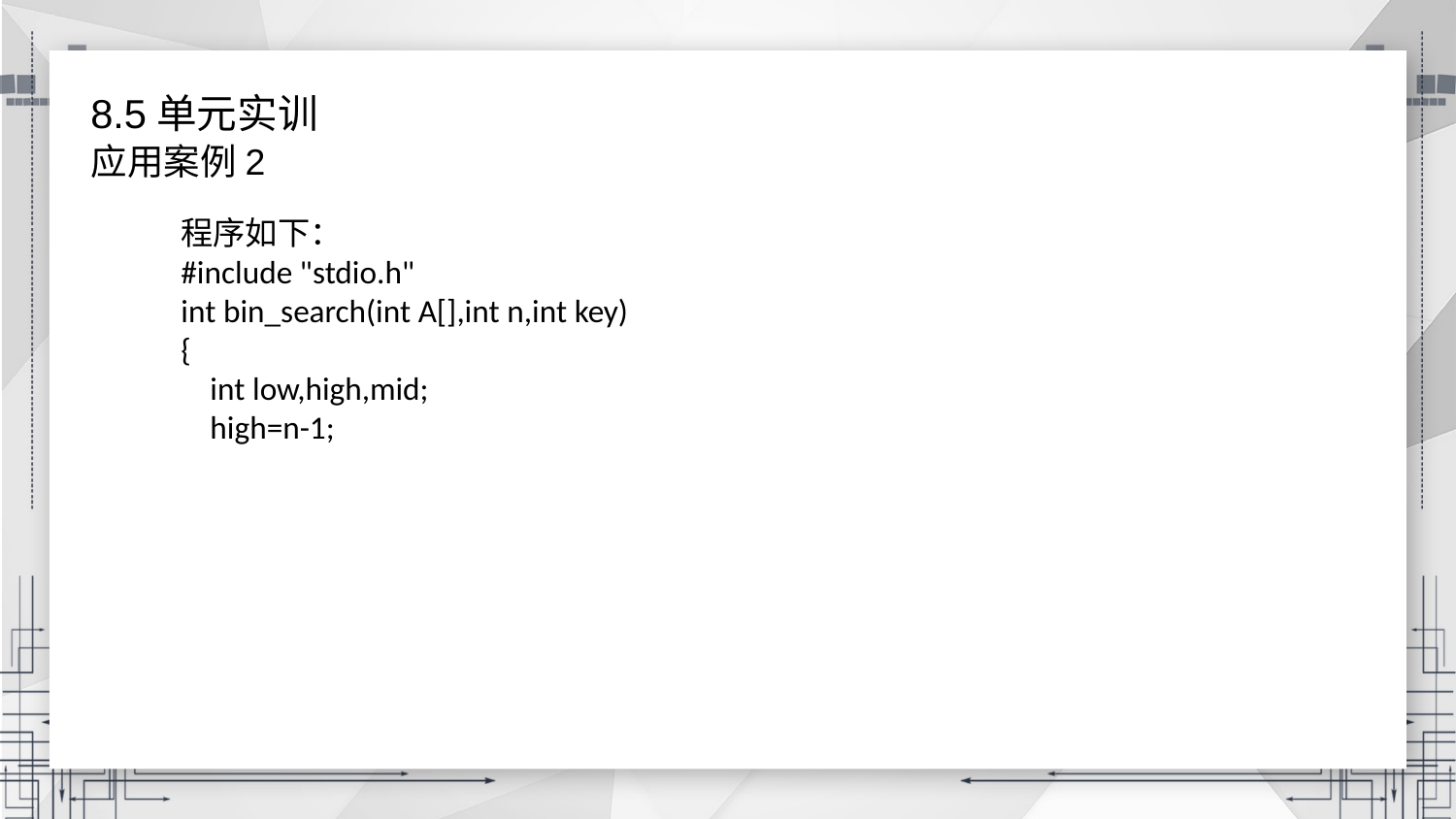

8.5单元实训
应用案例2
程序如下：
#include "stdio.h"
int bin_search(int A[],int n,int key)
{
    int low,high,mid;
    high=n-1;